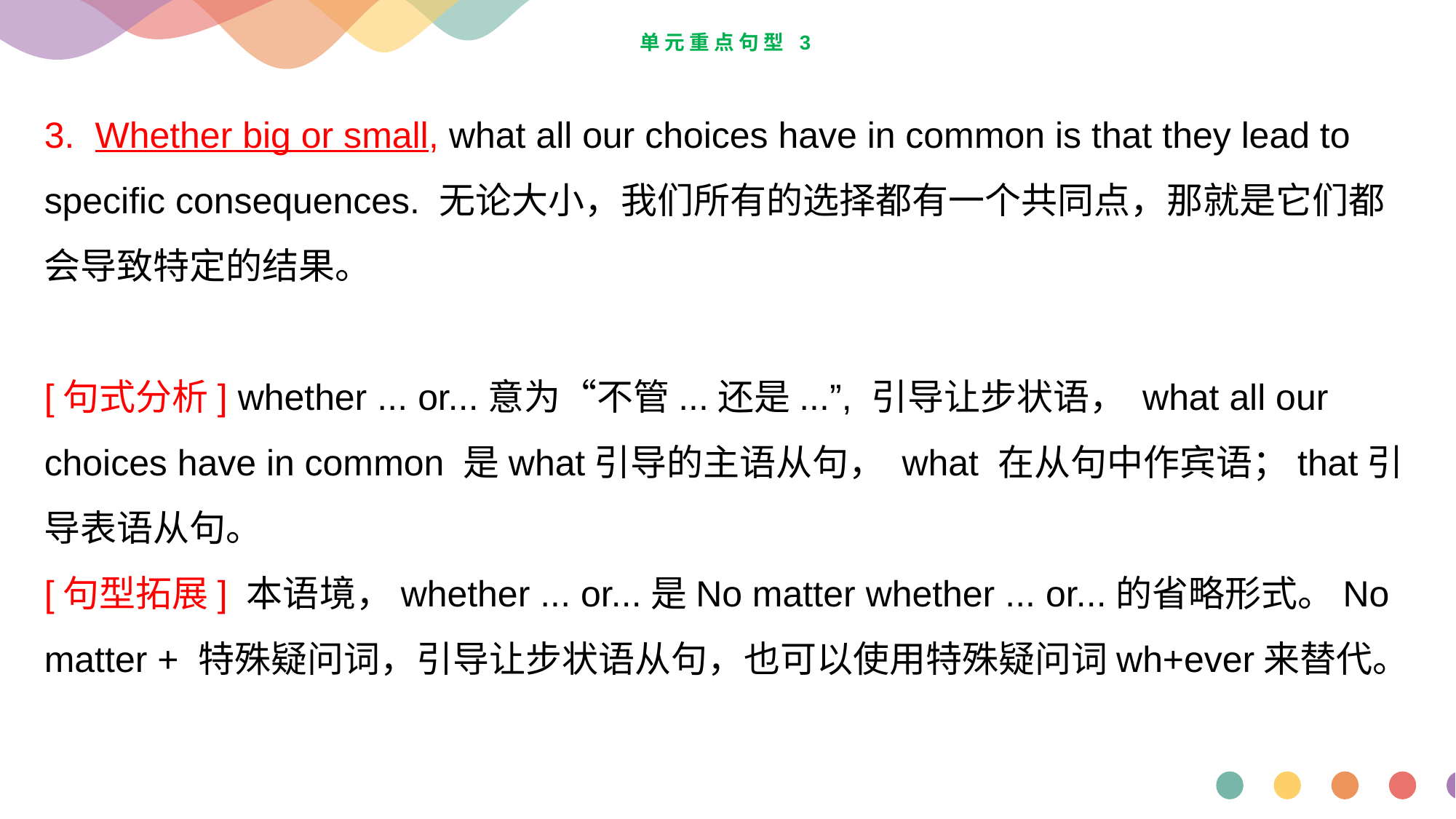

# 单元重点句型 3
3.  Whether big or small, what all our choices have in common is that they lead to specific consequences. 无论大小，我们所有的选择都有一个共同点，那就是它们都会导致特定的结果。

[句式分析] whether ... or...意为“不管...还是...”, 引导让步状语， what all our choices have in common 是what引导的主语从句， what 在从句中作宾语；that引导表语从句。
[句型拓展] 本语境，whether ... or...是No matter whether ... or...的省略形式。No matter + 特殊疑问词，引导让步状语从句，也可以使用特殊疑问词wh+ever来替代。